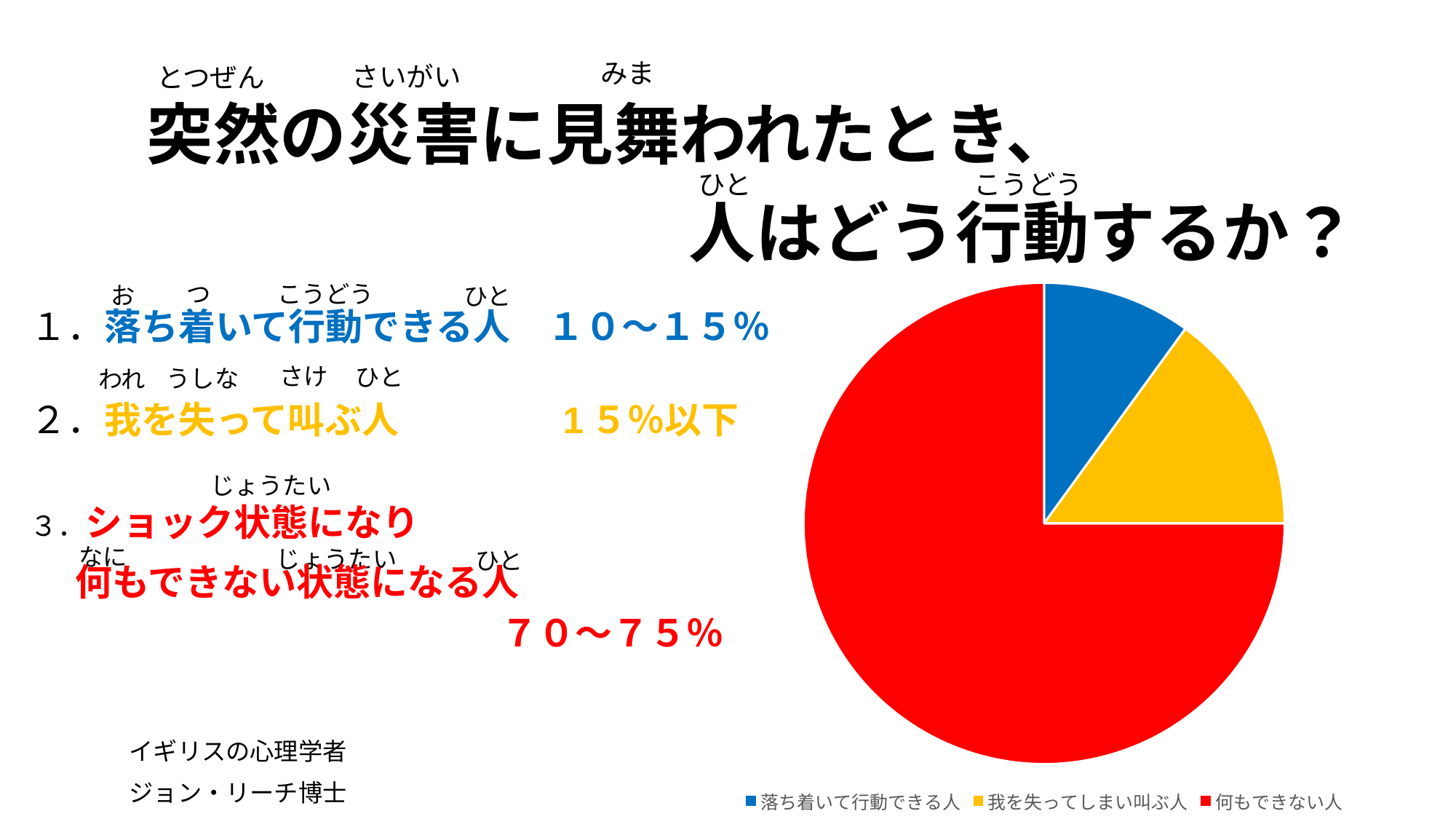

みま
さいがい
とつぜん
ひと
こうどう
突然の災害に見舞われたとき、
　　　　　　　　人はどう行動するか？
つ
こうどう
お
ひと

１．落ち着いて行動できる人　１０～１５％

２．我を失って叫ぶ人 		 1５％以下

３．ショック状態になり
　 何もできない状態になる人
　　　　　　　　　　            ７０～７５％

ひと
われ
じょうたい
なに
ひと

### Chart

| Category | 売上高 |
|---|---|
| 落ち着いて行動できる人 | 10.0 |
| 我を失ってしまい叫ぶ人 | 15.0 |
| 何もできない人 | 75.0 |
さけ
うしな

じょうたい

イギリスの心理学者
ジョン・リーチ博士